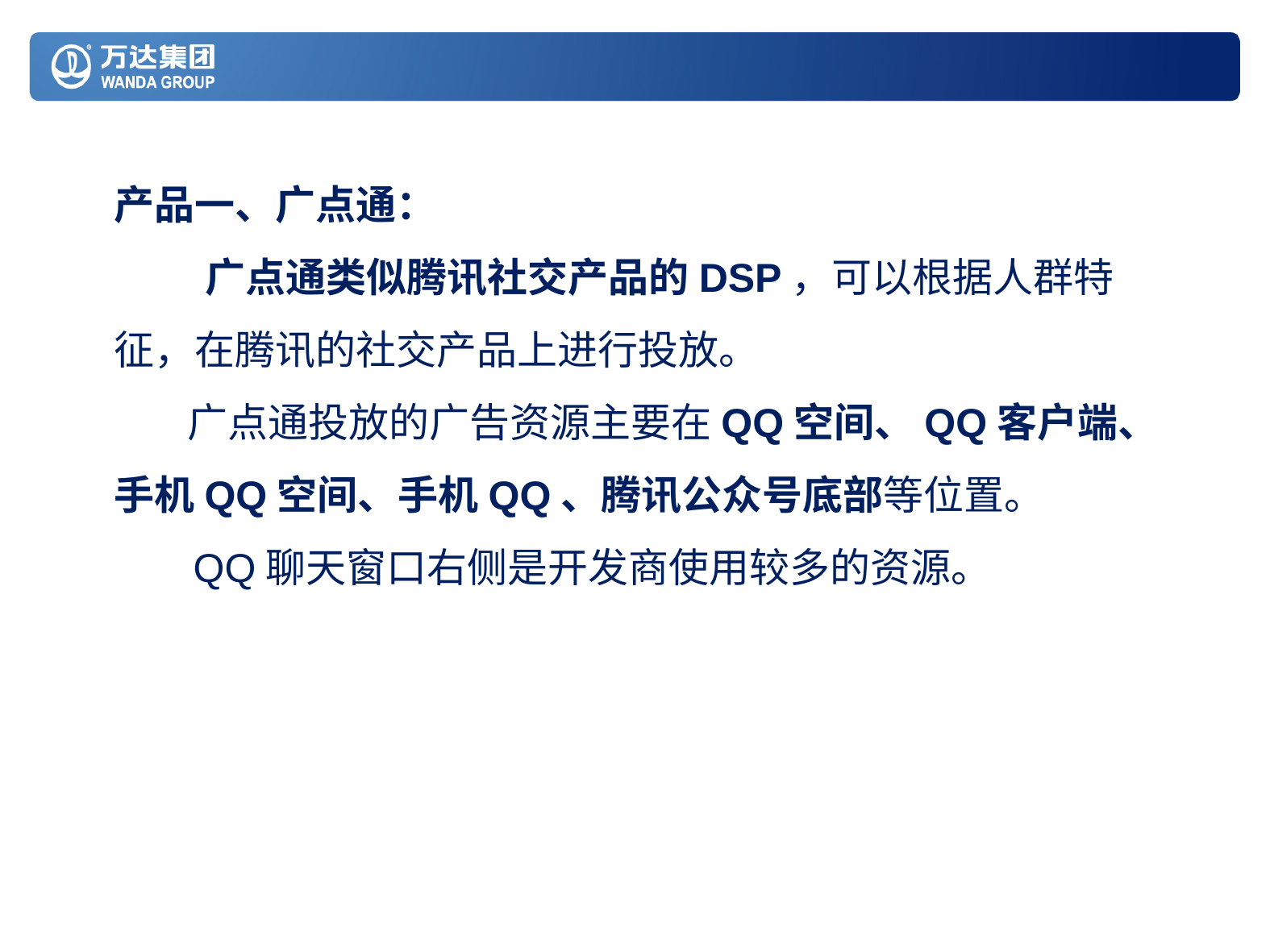

产品一、广点通：
         广点通类似腾讯社交产品的DSP，可以根据人群特征，在腾讯的社交产品上进行投放。
       广点通投放的广告资源主要在QQ空间、QQ客户端、手机QQ空间、手机QQ、腾讯公众号底部等位置。
       QQ聊天窗口右侧是开发商使用较多的资源。